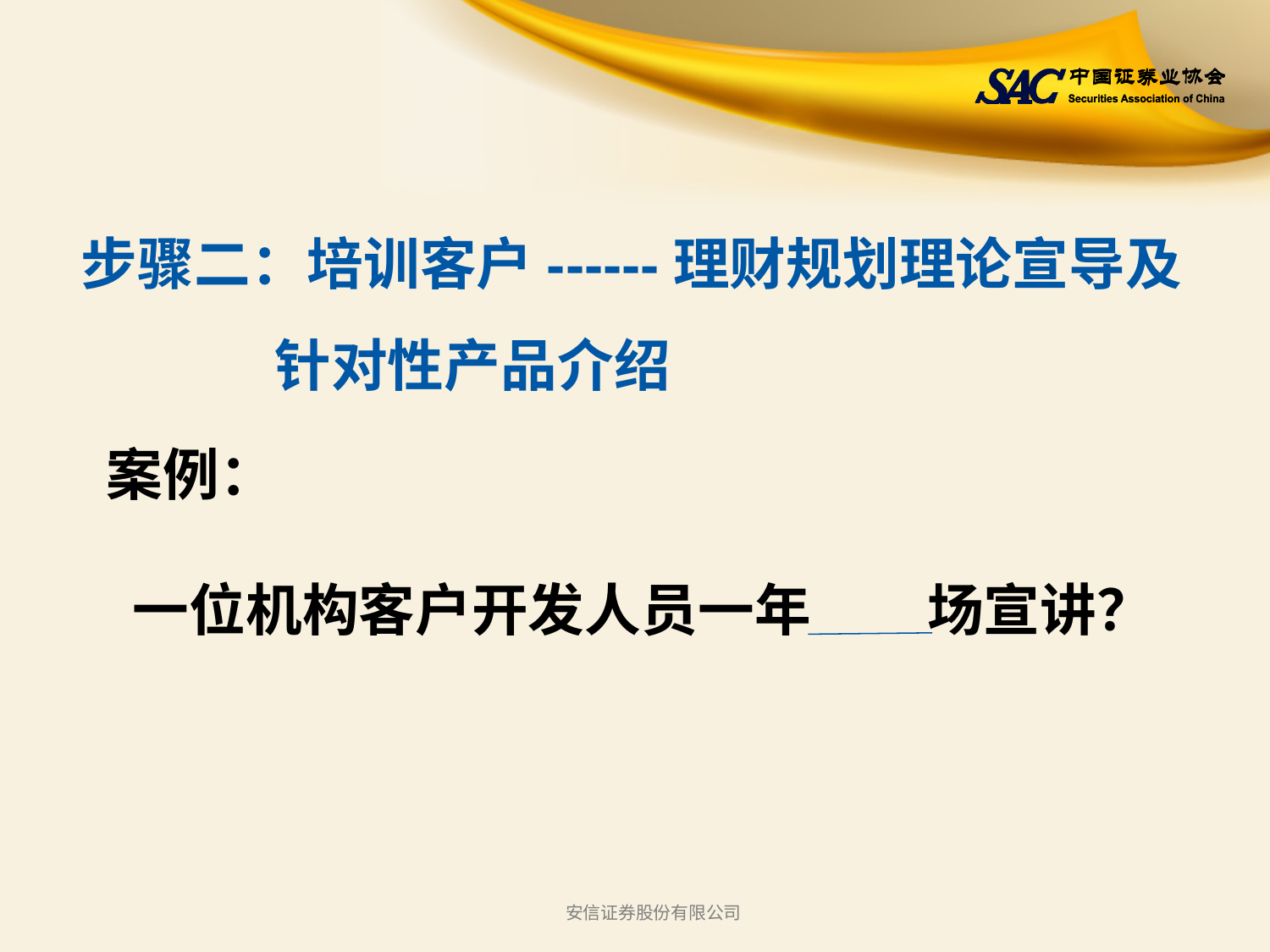

# 步骤二：培训客户------理财规划理论宣导及 针对性产品介绍
案例：

 一位机构客户开发人员一年         场宣讲？